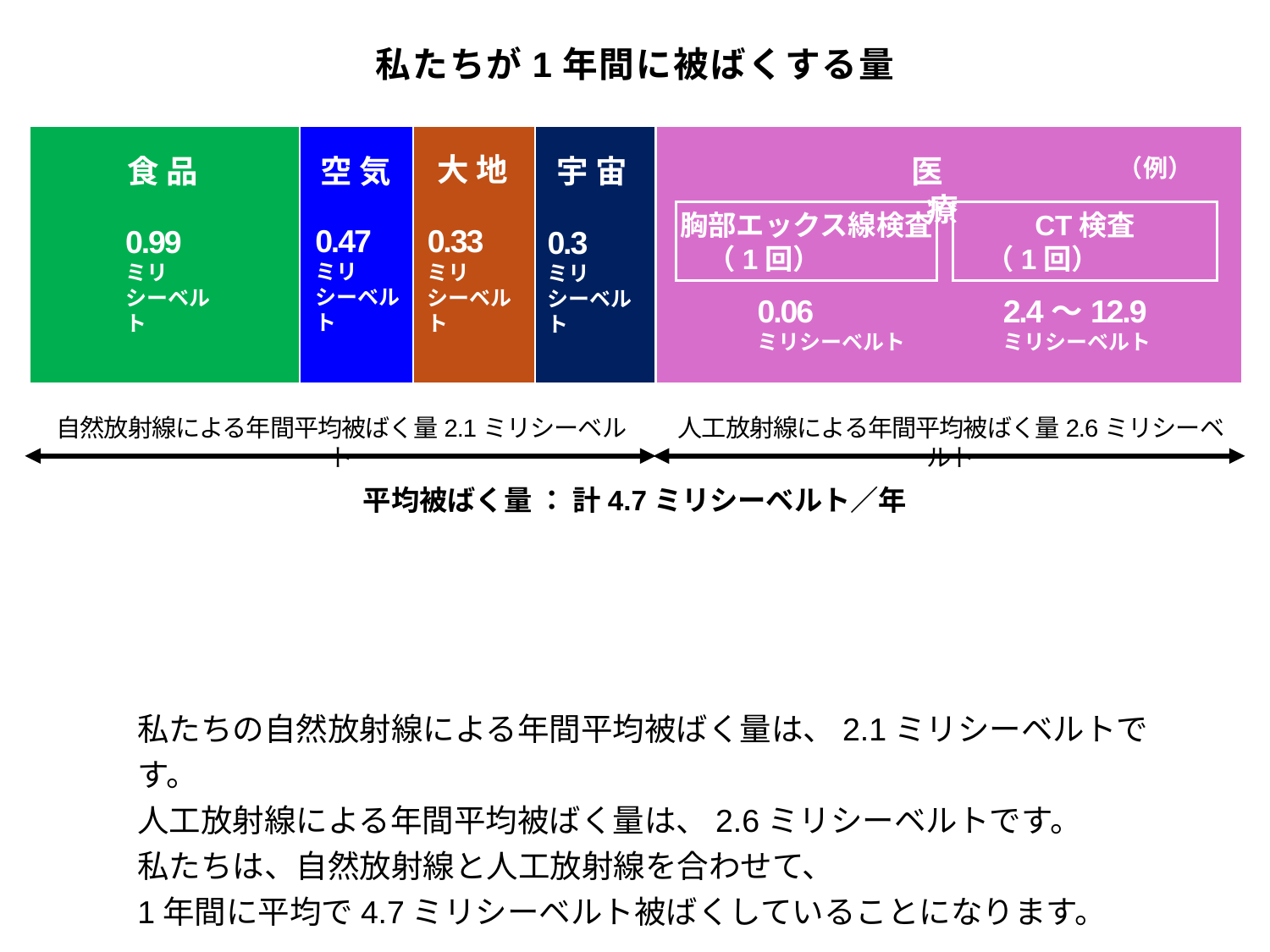

私たちが1年間に被ばくする量
|  |  |  |  |
| --- | --- | --- | --- |
|  |
| --- |
大 地
空 気
食 品
医　療
宇 宙
（例）
CT検査
（1回）
胸部エックス線検査
（1回）
0.47
ミリ
シーベルト
0.33
ミリ
シーベルト
0.99
ミリ
シーベルト
0.3
ミリ
シーベルト
0.06
ミリシーベルト
2.4～12.9
ミリシーベルト
自然放射線による年間平均被ばく量2.1ミリシーベルト
人工放射線による年間平均被ばく量2.6ミリシーベルト
平均被ばく量 ： 計4.7ミリシーベルト／年
私たちの自然放射線による年間平均被ばく量は、2.1ミリシーベルトです。
人工放射線による年間平均被ばく量は、2.6ミリシーベルトです。
私たちは、自然放射線と人工放射線を合わせて、
1年間に平均で4.7ミリシーベルト被ばくしていることになります。